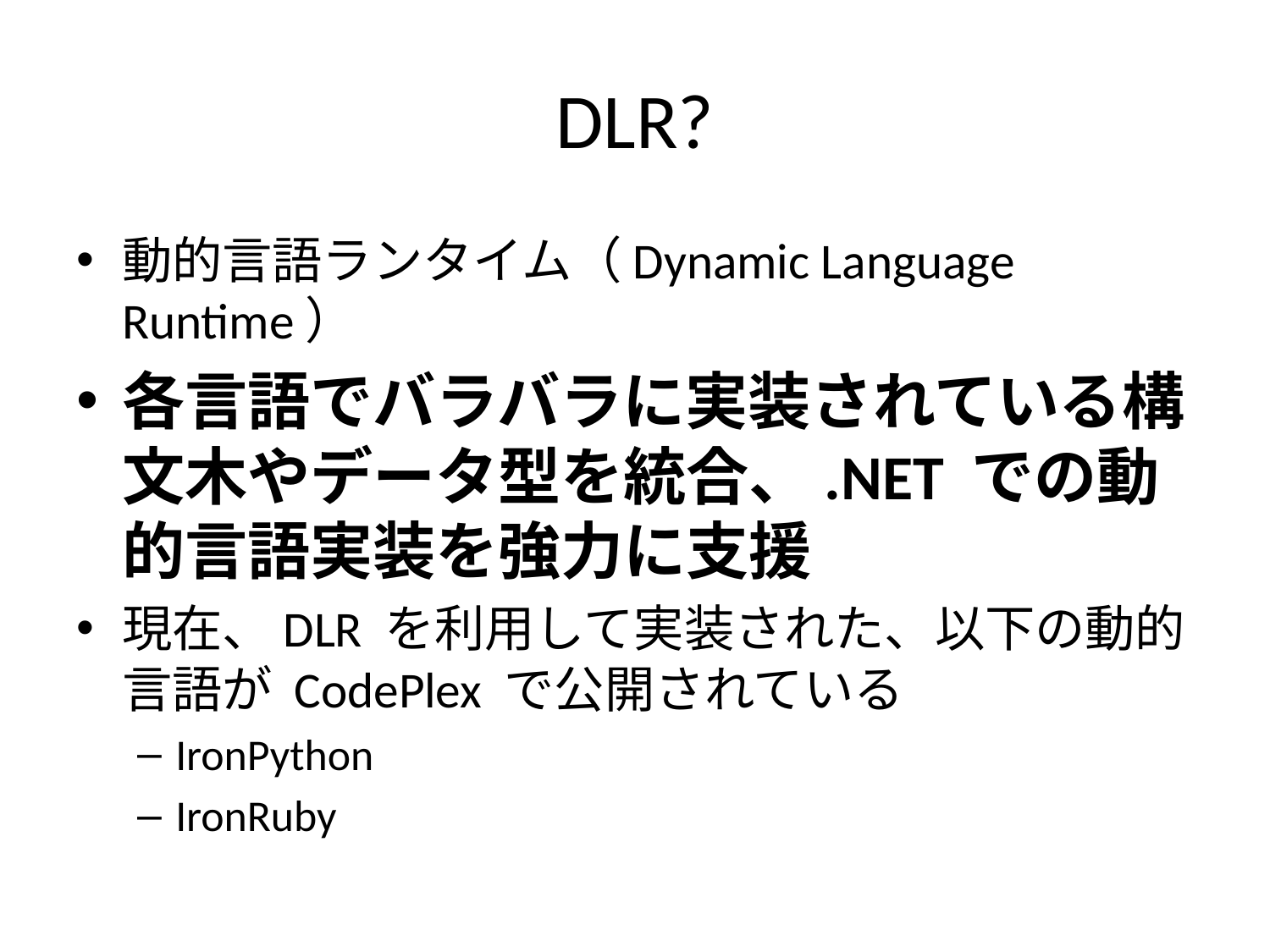

# DLR?
動的言語ランタイム（Dynamic Language Runtime）
各言語でバラバラに実装されている構文木やデータ型を統合、.NET での動的言語実装を強力に支援
現在、DLR を利用して実装された、以下の動的言語が CodePlex で公開されている
IronPython
IronRuby